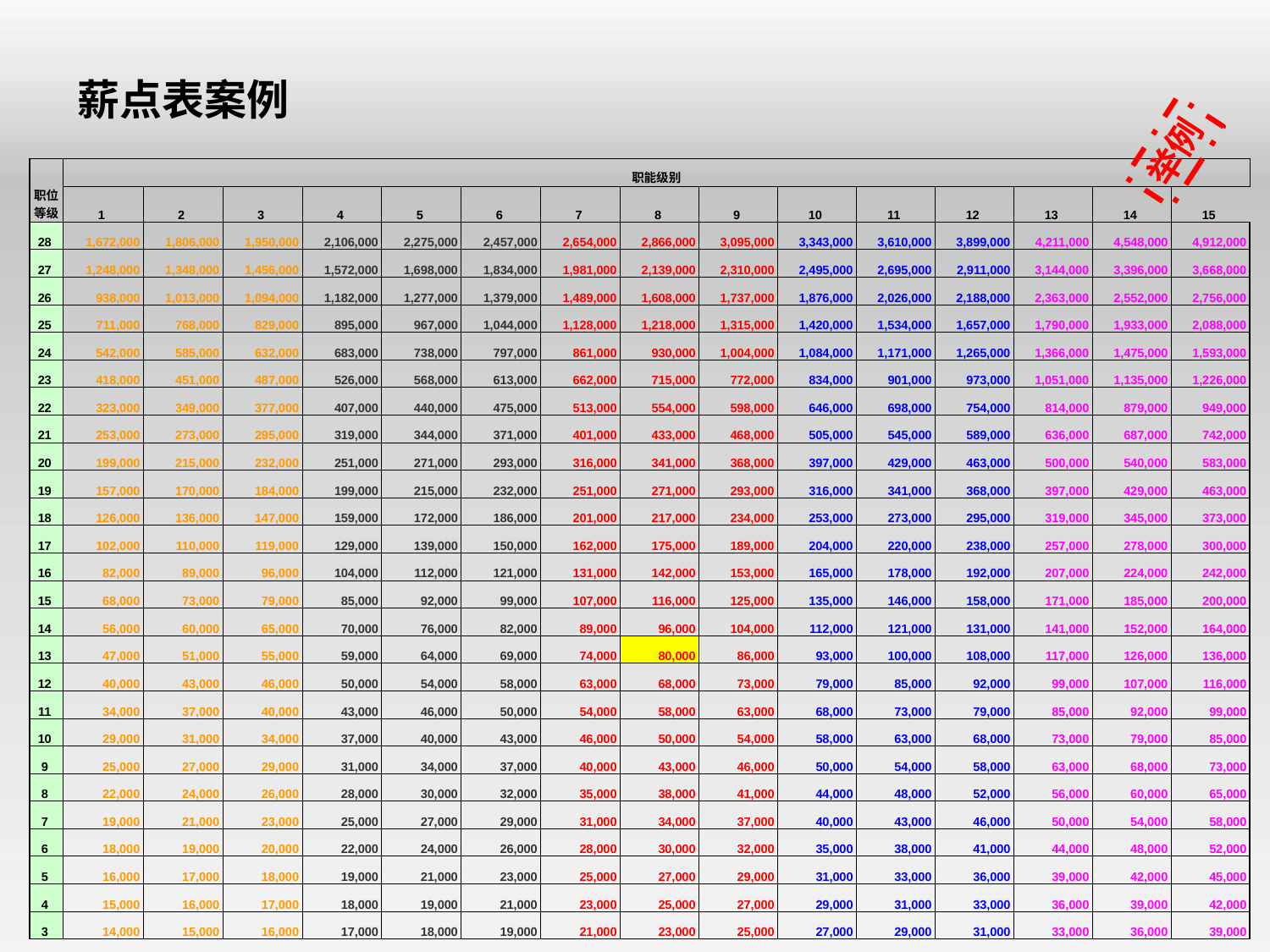

# 薪点表案例
举例
| 职位等级 | 职能级别 |  |  |  |  |  |  |  |  |  |  |  |  |  |  |
| --- | --- | --- | --- | --- | --- | --- | --- | --- | --- | --- | --- | --- | --- | --- | --- |
|  | 1 | 2 | 3 | 4 | 5 | 6 | 7 | 8 | 9 | 10 | 11 | 12 | 13 | 14 | 15 |
| 28 | 1,672,000 | 1,806,000 | 1,950,000 | 2,106,000 | 2,275,000 | 2,457,000 | 2,654,000 | 2,866,000 | 3,095,000 | 3,343,000 | 3,610,000 | 3,899,000 | 4,211,000 | 4,548,000 | 4,912,000 |
| 27 | 1,248,000 | 1,348,000 | 1,456,000 | 1,572,000 | 1,698,000 | 1,834,000 | 1,981,000 | 2,139,000 | 2,310,000 | 2,495,000 | 2,695,000 | 2,911,000 | 3,144,000 | 3,396,000 | 3,668,000 |
| 26 | 938,000 | 1,013,000 | 1,094,000 | 1,182,000 | 1,277,000 | 1,379,000 | 1,489,000 | 1,608,000 | 1,737,000 | 1,876,000 | 2,026,000 | 2,188,000 | 2,363,000 | 2,552,000 | 2,756,000 |
| 25 | 711,000 | 768,000 | 829,000 | 895,000 | 967,000 | 1,044,000 | 1,128,000 | 1,218,000 | 1,315,000 | 1,420,000 | 1,534,000 | 1,657,000 | 1,790,000 | 1,933,000 | 2,088,000 |
| 24 | 542,000 | 585,000 | 632,000 | 683,000 | 738,000 | 797,000 | 861,000 | 930,000 | 1,004,000 | 1,084,000 | 1,171,000 | 1,265,000 | 1,366,000 | 1,475,000 | 1,593,000 |
| 23 | 418,000 | 451,000 | 487,000 | 526,000 | 568,000 | 613,000 | 662,000 | 715,000 | 772,000 | 834,000 | 901,000 | 973,000 | 1,051,000 | 1,135,000 | 1,226,000 |
| 22 | 323,000 | 349,000 | 377,000 | 407,000 | 440,000 | 475,000 | 513,000 | 554,000 | 598,000 | 646,000 | 698,000 | 754,000 | 814,000 | 879,000 | 949,000 |
| 21 | 253,000 | 273,000 | 295,000 | 319,000 | 344,000 | 371,000 | 401,000 | 433,000 | 468,000 | 505,000 | 545,000 | 589,000 | 636,000 | 687,000 | 742,000 |
| 20 | 199,000 | 215,000 | 232,000 | 251,000 | 271,000 | 293,000 | 316,000 | 341,000 | 368,000 | 397,000 | 429,000 | 463,000 | 500,000 | 540,000 | 583,000 |
| 19 | 157,000 | 170,000 | 184,000 | 199,000 | 215,000 | 232,000 | 251,000 | 271,000 | 293,000 | 316,000 | 341,000 | 368,000 | 397,000 | 429,000 | 463,000 |
| 18 | 126,000 | 136,000 | 147,000 | 159,000 | 172,000 | 186,000 | 201,000 | 217,000 | 234,000 | 253,000 | 273,000 | 295,000 | 319,000 | 345,000 | 373,000 |
| 17 | 102,000 | 110,000 | 119,000 | 129,000 | 139,000 | 150,000 | 162,000 | 175,000 | 189,000 | 204,000 | 220,000 | 238,000 | 257,000 | 278,000 | 300,000 |
| 16 | 82,000 | 89,000 | 96,000 | 104,000 | 112,000 | 121,000 | 131,000 | 142,000 | 153,000 | 165,000 | 178,000 | 192,000 | 207,000 | 224,000 | 242,000 |
| 15 | 68,000 | 73,000 | 79,000 | 85,000 | 92,000 | 99,000 | 107,000 | 116,000 | 125,000 | 135,000 | 146,000 | 158,000 | 171,000 | 185,000 | 200,000 |
| 14 | 56,000 | 60,000 | 65,000 | 70,000 | 76,000 | 82,000 | 89,000 | 96,000 | 104,000 | 112,000 | 121,000 | 131,000 | 141,000 | 152,000 | 164,000 |
| 13 | 47,000 | 51,000 | 55,000 | 59,000 | 64,000 | 69,000 | 74,000 | 80,000 | 86,000 | 93,000 | 100,000 | 108,000 | 117,000 | 126,000 | 136,000 |
| 12 | 40,000 | 43,000 | 46,000 | 50,000 | 54,000 | 58,000 | 63,000 | 68,000 | 73,000 | 79,000 | 85,000 | 92,000 | 99,000 | 107,000 | 116,000 |
| 11 | 34,000 | 37,000 | 40,000 | 43,000 | 46,000 | 50,000 | 54,000 | 58,000 | 63,000 | 68,000 | 73,000 | 79,000 | 85,000 | 92,000 | 99,000 |
| 10 | 29,000 | 31,000 | 34,000 | 37,000 | 40,000 | 43,000 | 46,000 | 50,000 | 54,000 | 58,000 | 63,000 | 68,000 | 73,000 | 79,000 | 85,000 |
| 9 | 25,000 | 27,000 | 29,000 | 31,000 | 34,000 | 37,000 | 40,000 | 43,000 | 46,000 | 50,000 | 54,000 | 58,000 | 63,000 | 68,000 | 73,000 |
| 8 | 22,000 | 24,000 | 26,000 | 28,000 | 30,000 | 32,000 | 35,000 | 38,000 | 41,000 | 44,000 | 48,000 | 52,000 | 56,000 | 60,000 | 65,000 |
| 7 | 19,000 | 21,000 | 23,000 | 25,000 | 27,000 | 29,000 | 31,000 | 34,000 | 37,000 | 40,000 | 43,000 | 46,000 | 50,000 | 54,000 | 58,000 |
| 6 | 18,000 | 19,000 | 20,000 | 22,000 | 24,000 | 26,000 | 28,000 | 30,000 | 32,000 | 35,000 | 38,000 | 41,000 | 44,000 | 48,000 | 52,000 |
| 5 | 16,000 | 17,000 | 18,000 | 19,000 | 21,000 | 23,000 | 25,000 | 27,000 | 29,000 | 31,000 | 33,000 | 36,000 | 39,000 | 42,000 | 45,000 |
| 4 | 15,000 | 16,000 | 17,000 | 18,000 | 19,000 | 21,000 | 23,000 | 25,000 | 27,000 | 29,000 | 31,000 | 33,000 | 36,000 | 39,000 | 42,000 |
| 3 | 14,000 | 15,000 | 16,000 | 17,000 | 18,000 | 19,000 | 21,000 | 23,000 | 25,000 | 27,000 | 29,000 | 31,000 | 33,000 | 36,000 | 39,000 |